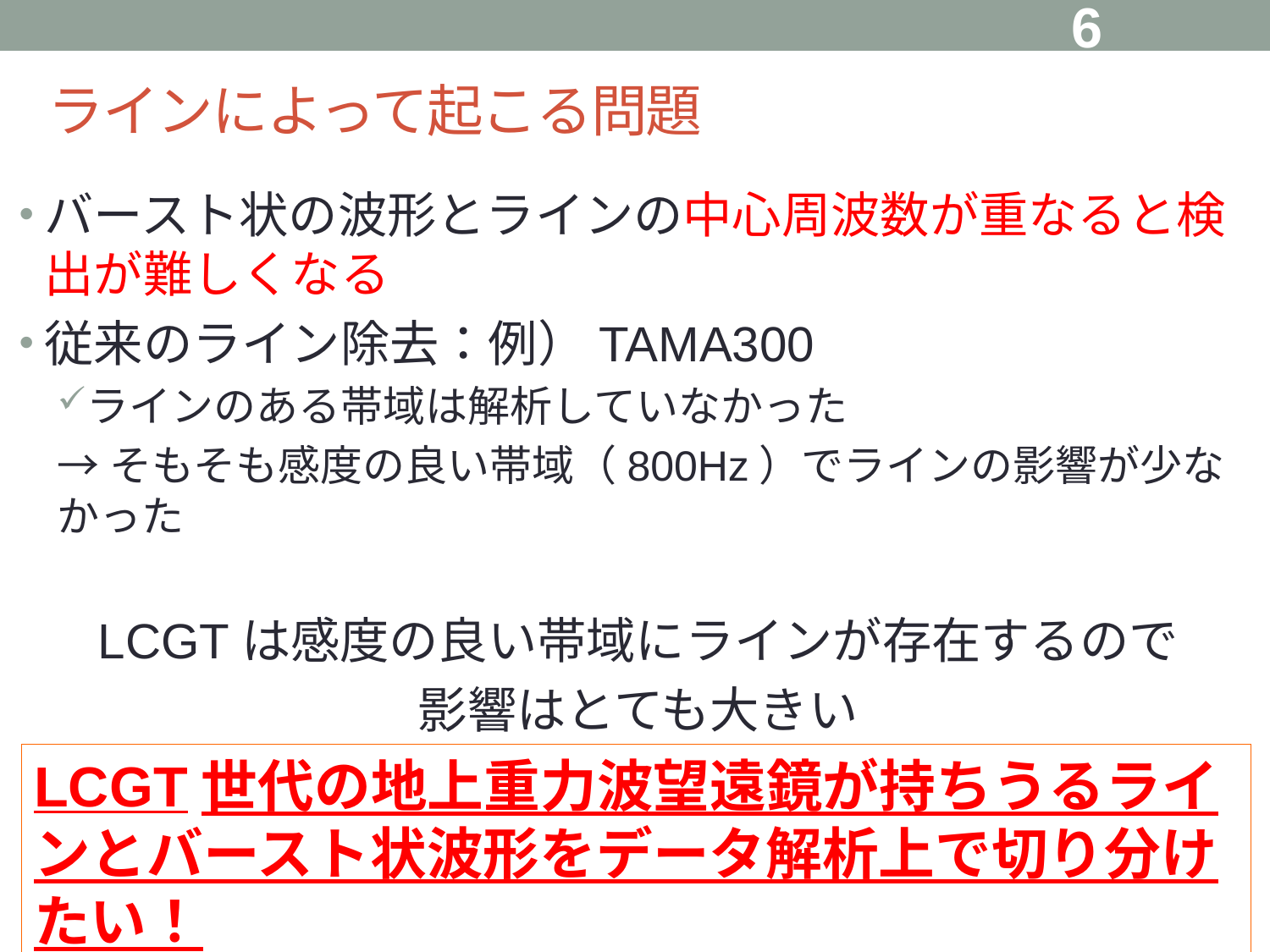

6
# ラインによって起こる問題
バースト状の波形とラインの中心周波数が重なると検出が難しくなる
従来のライン除去：例）TAMA300
ラインのある帯域は解析していなかった
→そもそも感度の良い帯域（800Hz）でラインの影響が少なかった

LCGTは感度の良い帯域にラインが存在するので
影響はとても大きい

LCGT世代の地上重力波望遠鏡が持ちうるラインとバースト状波形をデータ解析上で切り分けたい！